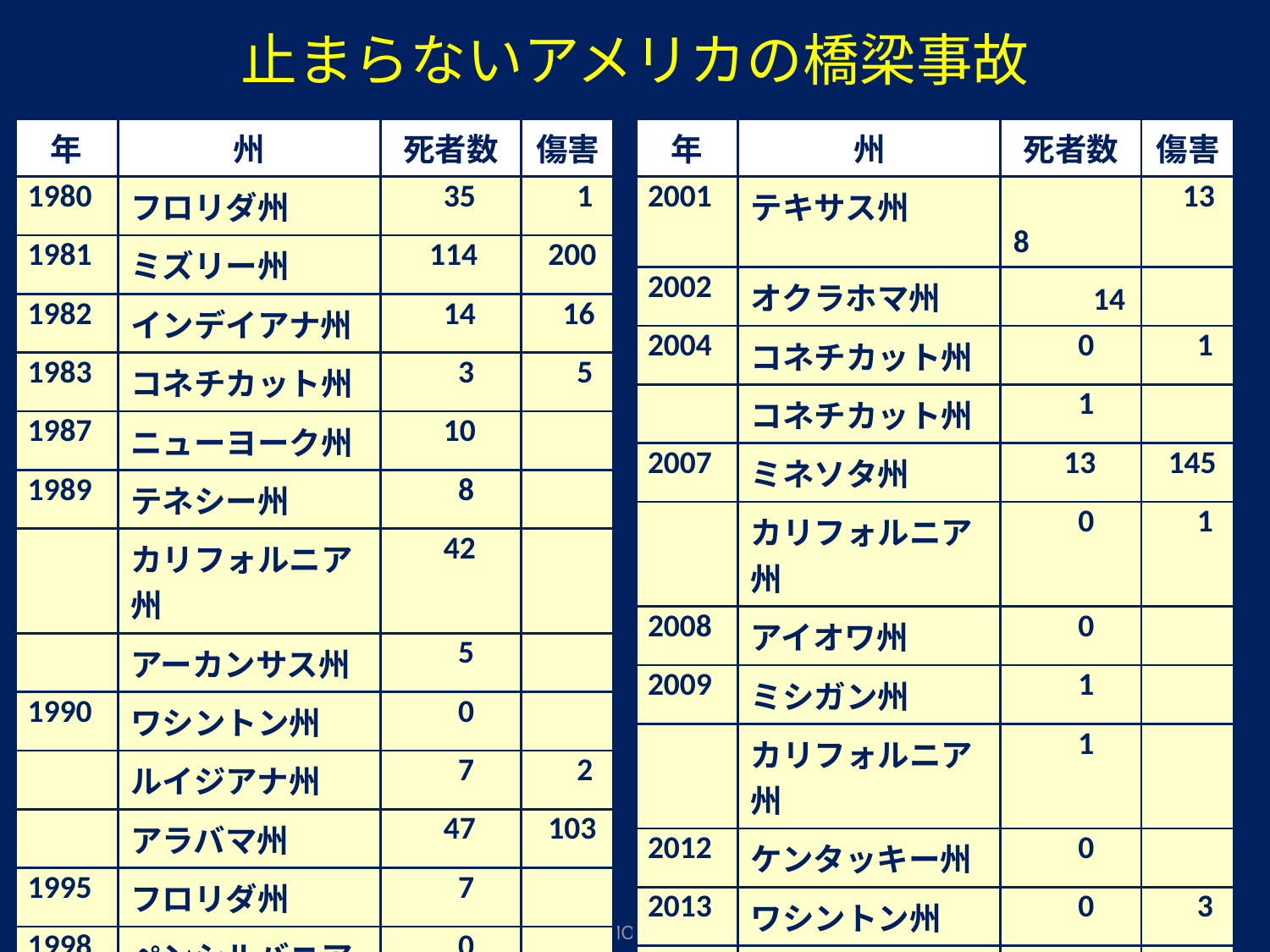

止まらないアメリカの橋梁事故
| 年 | 州 | 死者数 | 傷害 |
| --- | --- | --- | --- |
| 1980 | フロリダ州 | 35 | 1 |
| 1981 | ミズリー州 | 114 | 200 |
| 1982 | インデイアナ州 | 14 | 16 |
| 1983 | コネチカット州 | 3 | 5 |
| 1987 | ニューヨーク州 | 10 |  |
| 1989 | テネシー州 | 8 |  |
|  | カリフォルニア州 | 42 |  |
|  | アーカンサス州 | 5 |  |
| 1990 | ワシントン州 | 0 |  |
|  | ルイジアナ州 | 7 | 2 |
|  | アラバマ州 | 47 | 103 |
| 1995 | フロリダ州 | 7 |  |
| 1998 | ペンシルバニア | 0 |  |
| 2000 | ウイスコンシン州 | 0 |  |
| 年 | 州 | 死者数 | 傷害 |
| --- | --- | --- | --- |
| 2001 | テキサス州 | 8 | 13 |
| 2002 | オクラホマ州 | 14 |  |
| 2004 | コネチカット州 | 0 | 1 |
|  | コネチカット州 | 1 |  |
| 2007 | ミネソタ州 | 13 | 145 |
|  | カリフォルニア州 | 0 | 1 |
| 2008 | アイオワ州 | 0 |  |
| 2009 | ミシガン州 | 1 |  |
|  | カリフォルニア州 | 1 |  |
| 2012 | ケンタッキー州 | 0 |  |
| 2013 | ワシントン州 | 0 | 3 |
|  | ミズリー州 | 0 | 7 |
| 2015 | テキサス州 | 1 | 3 |
|  | カリフォルニア州 | 0 | 1 |
S.MORICHI
23